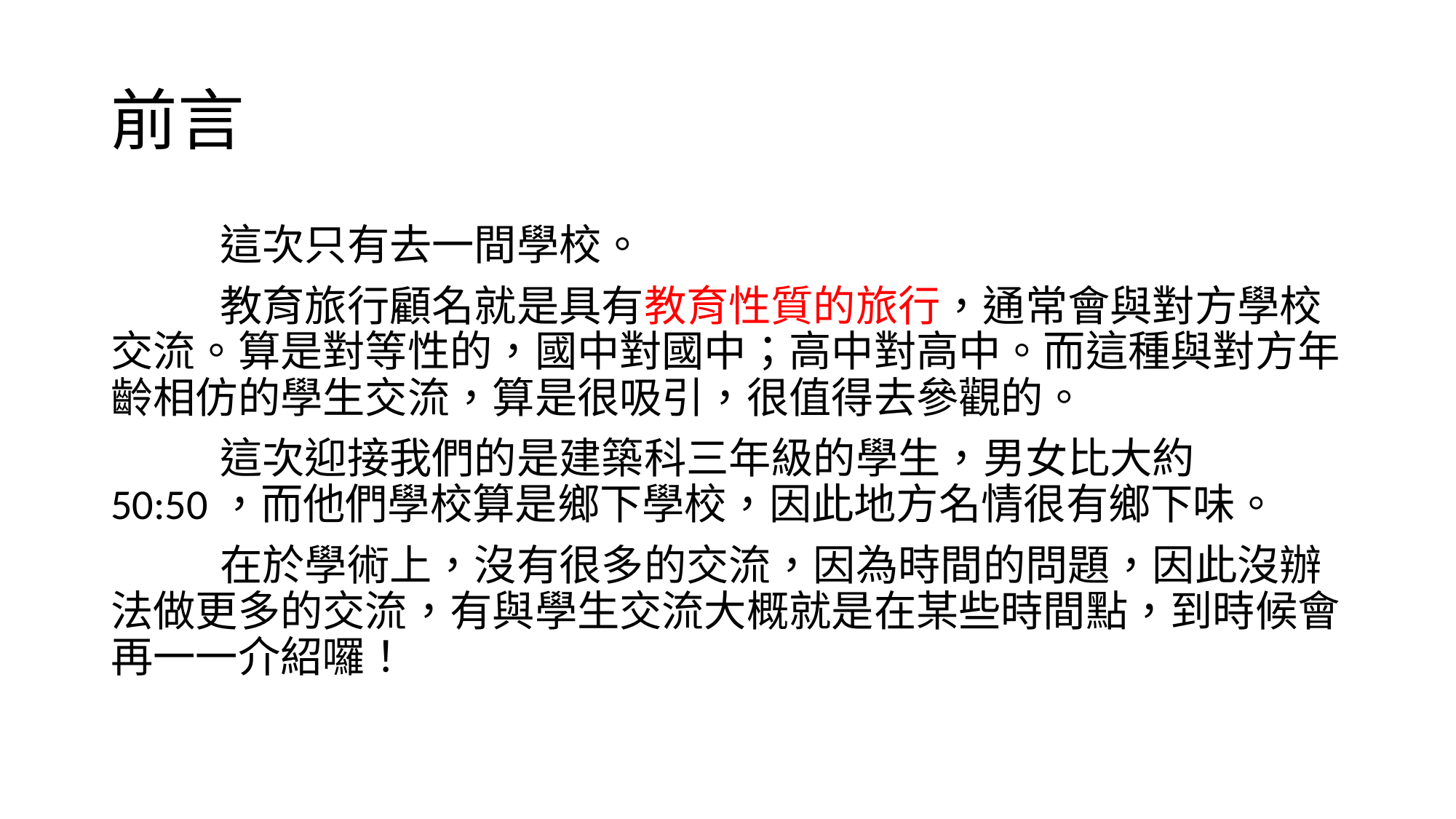

# 前言
	這次只有去一間學校。
	教育旅行顧名就是具有教育性質的旅行，通常會與對方學校交流。算是對等性的，國中對國中；高中對高中。而這種與對方年齡相仿的學生交流，算是很吸引，很值得去參觀的。
	這次迎接我們的是建築科三年級的學生，男女比大約50:50，而他們學校算是鄉下學校，因此地方名情很有鄉下味。
	在於學術上，沒有很多的交流，因為時間的問題，因此沒辦法做更多的交流，有與學生交流大概就是在某些時間點，到時候會再一一介紹囉！